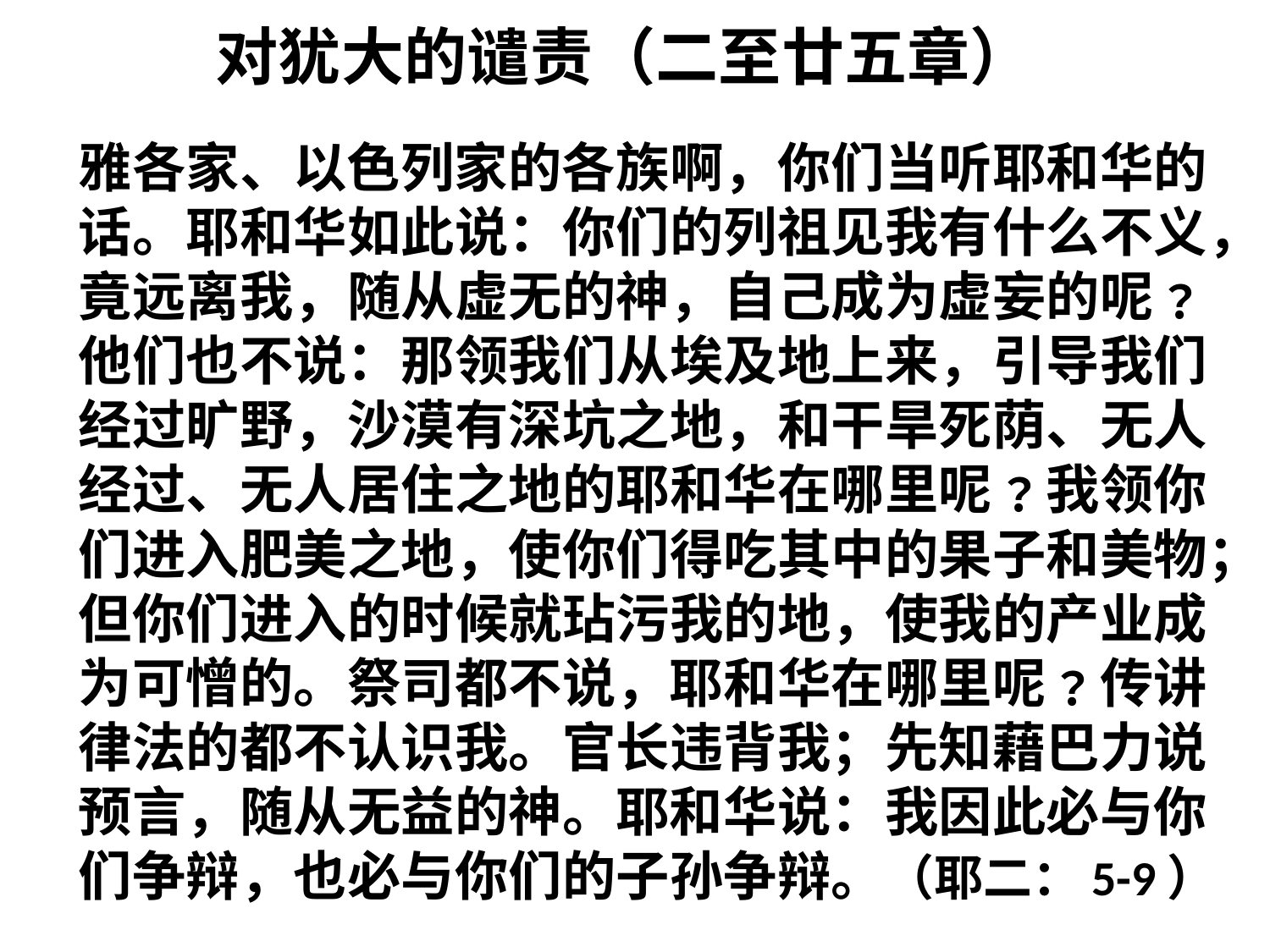

# 对犹大的谴责（二至廿五章）
	雅各家、以色列家的各族啊，你们当听耶和华的话。耶和华如此说：你们的列祖见我有什么不义，竟远离我，随从虚无的神，自己成为虚妄的呢﹖他们也不说：那领我们从埃及地上来，引导我们经过旷野，沙漠有深坑之地，和干旱死荫、无人经过、无人居住之地的耶和华在哪里呢﹖我领你们进入肥美之地，使你们得吃其中的果子和美物；但你们进入的时候就玷污我的地，使我的产业成为可憎的。祭司都不说，耶和华在哪里呢﹖传讲律法的都不认识我。官长违背我；先知藉巴力说预言，随从无益的神。耶和华说：我因此必与你们争辩，也必与你们的子孙争辩。（耶二：5-9）